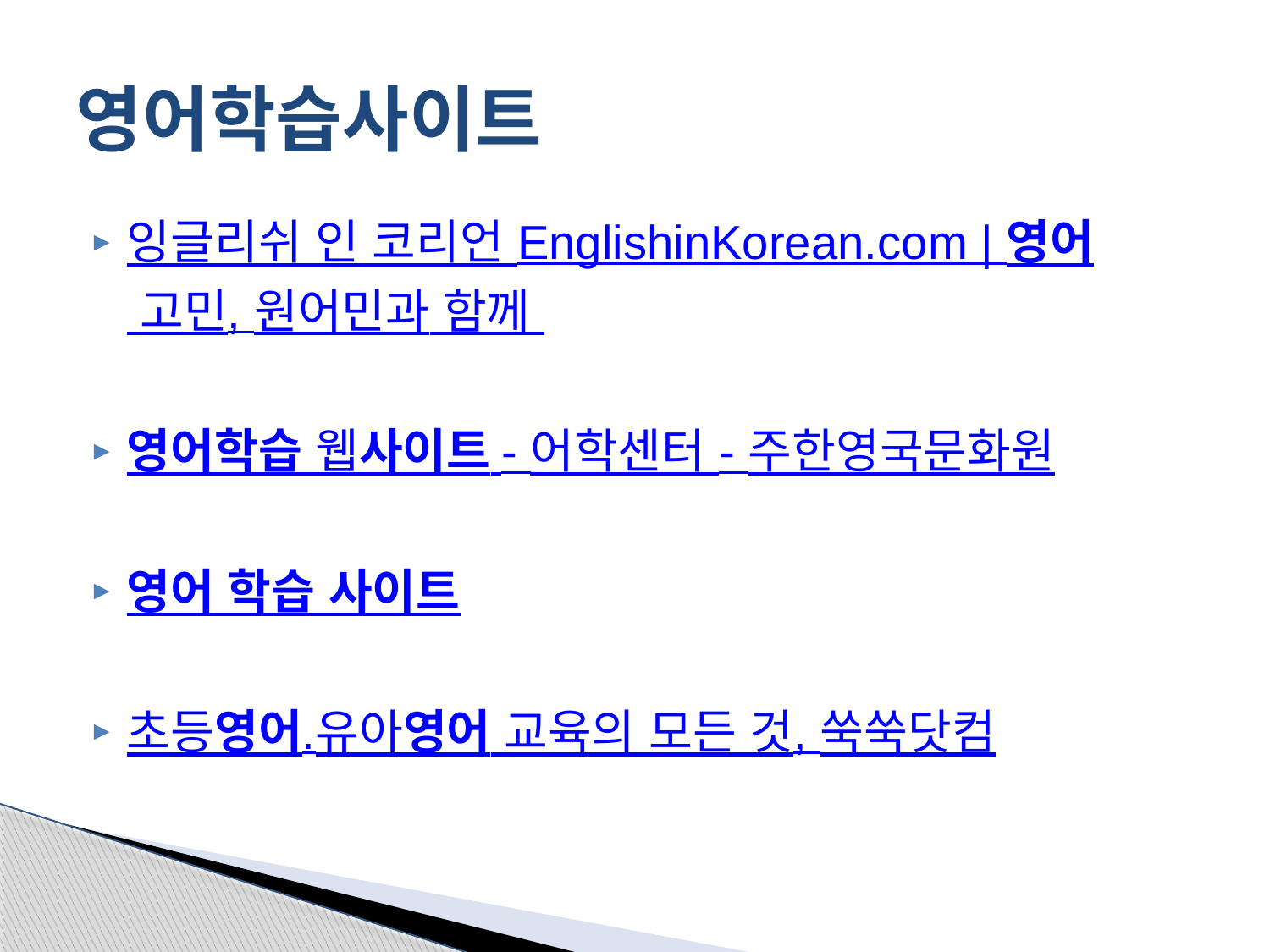

# 영어학습사이트
잉글리쉬 인 코리언 EnglishinKorean.com | 영어 고민, 원어민과 함께

영어학습 웹사이트 - 어학센터 - 주한영국문화원

영어 학습 사이트

초등영어.유아영어 교육의 모든 것, 쑥쑥닷컴